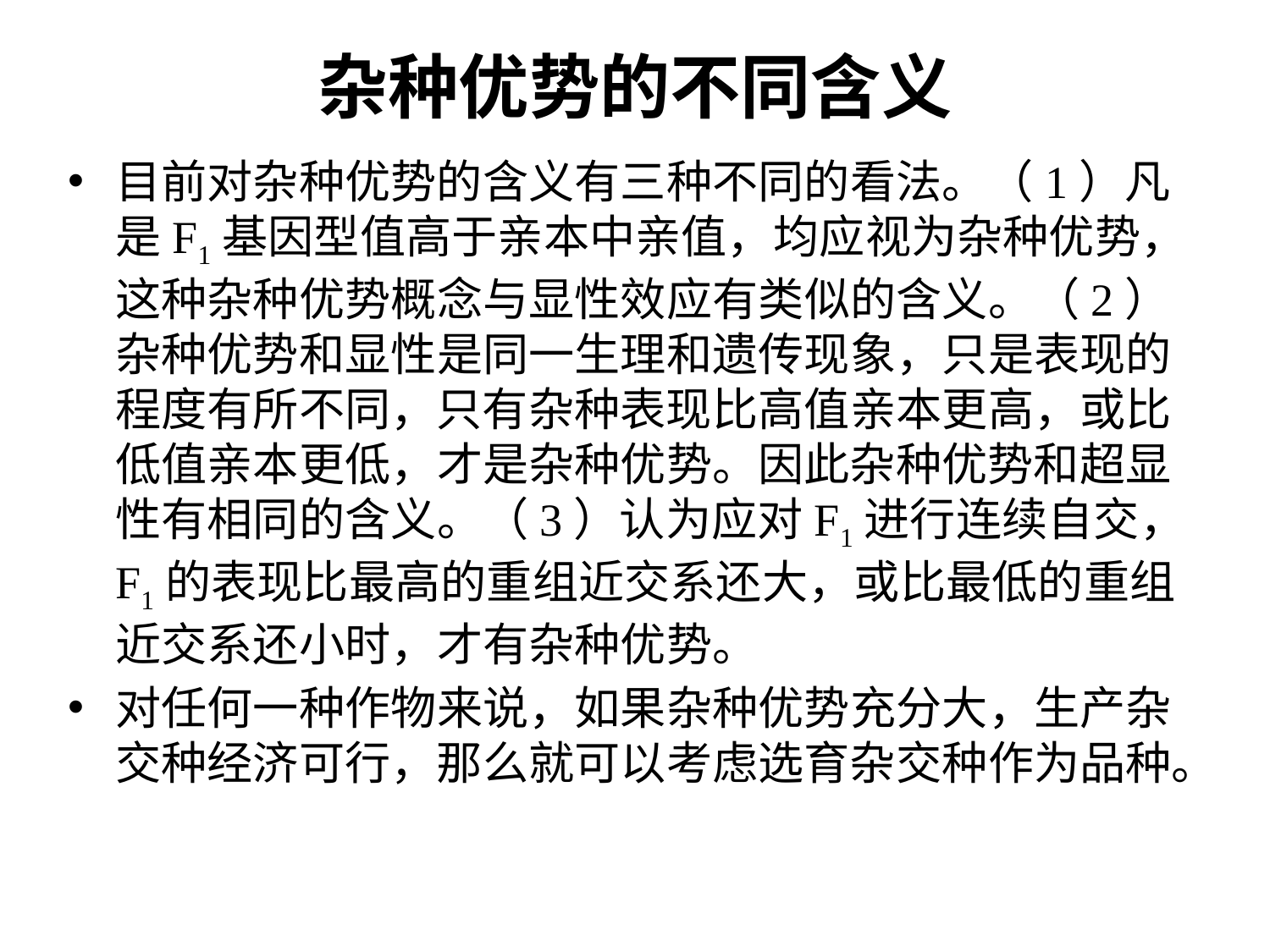

# 杂种优势的不同含义
目前对杂种优势的含义有三种不同的看法。（1）凡是F1基因型值高于亲本中亲值，均应视为杂种优势，这种杂种优势概念与显性效应有类似的含义。（2）杂种优势和显性是同一生理和遗传现象，只是表现的程度有所不同，只有杂种表现比高值亲本更高，或比低值亲本更低，才是杂种优势。因此杂种优势和超显性有相同的含义。（3）认为应对F1进行连续自交，F1的表现比最高的重组近交系还大，或比最低的重组近交系还小时，才有杂种优势。
对任何一种作物来说，如果杂种优势充分大，生产杂交种经济可行，那么就可以考虑选育杂交种作为品种。